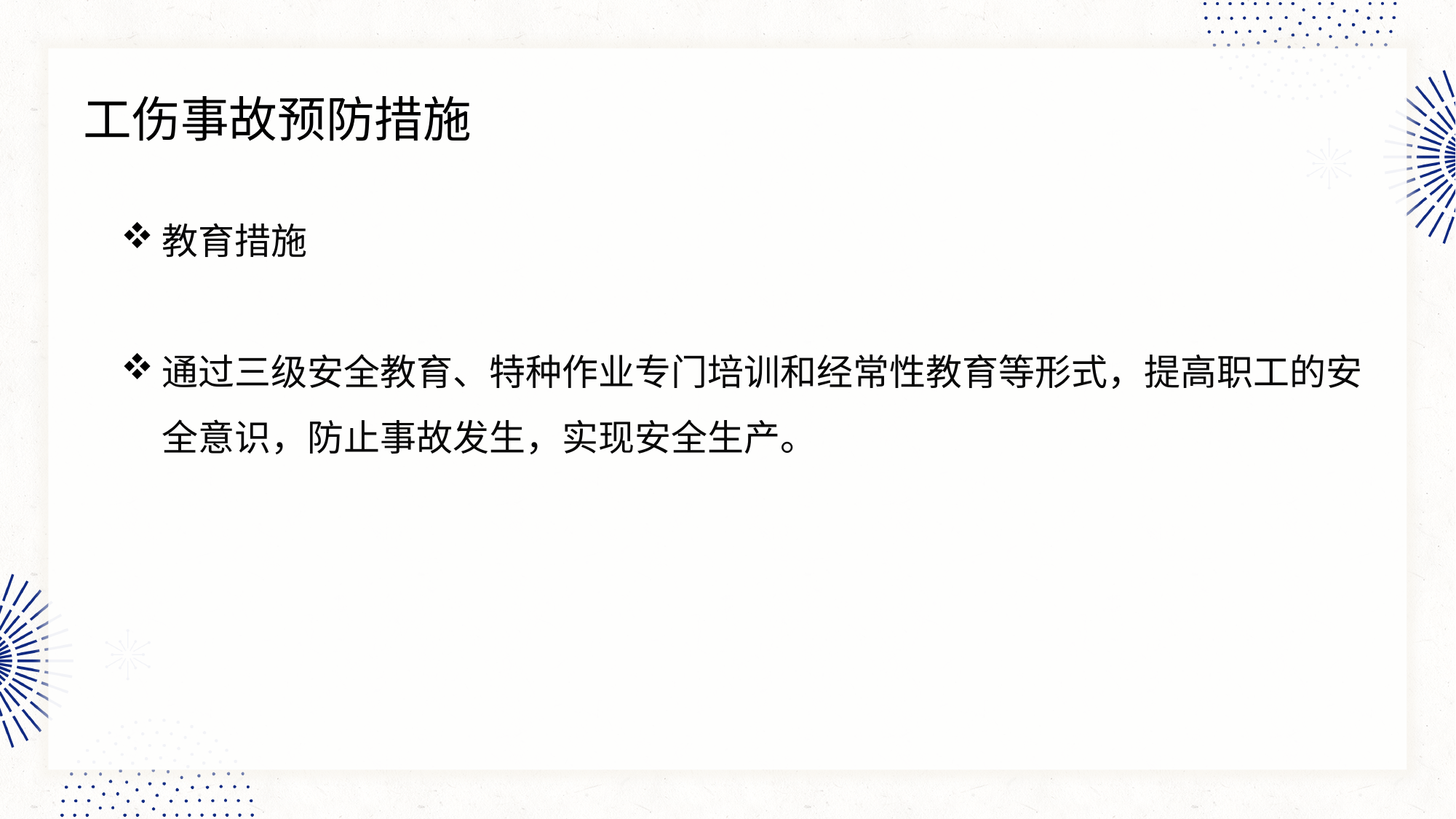

工伤事故预防措施
教育措施

通过三级安全教育、特种作业专门培训和经常性教育等形式，提高职工的安全意识，防止事故发生，实现安全生产。